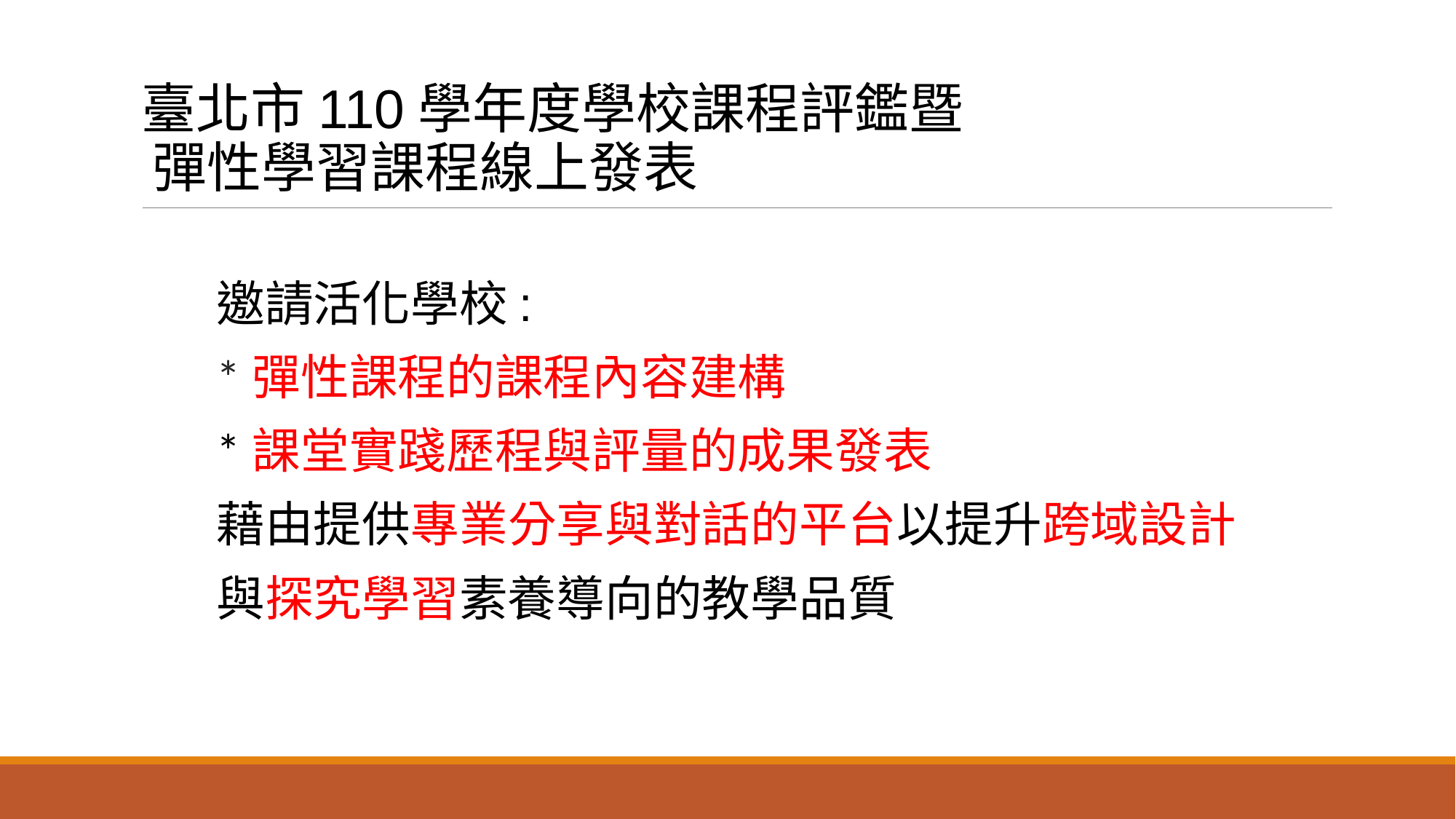

# 臺北市110學年度學校課程評鑑暨 彈性學習課程線上發表
邀請活化學校:
*彈性課程的課程內容建構
*課堂實踐歷程與評量的成果發表
藉由提供專業分享與對話的平台以提升跨域設計
與探究學習素養導向的教學品質